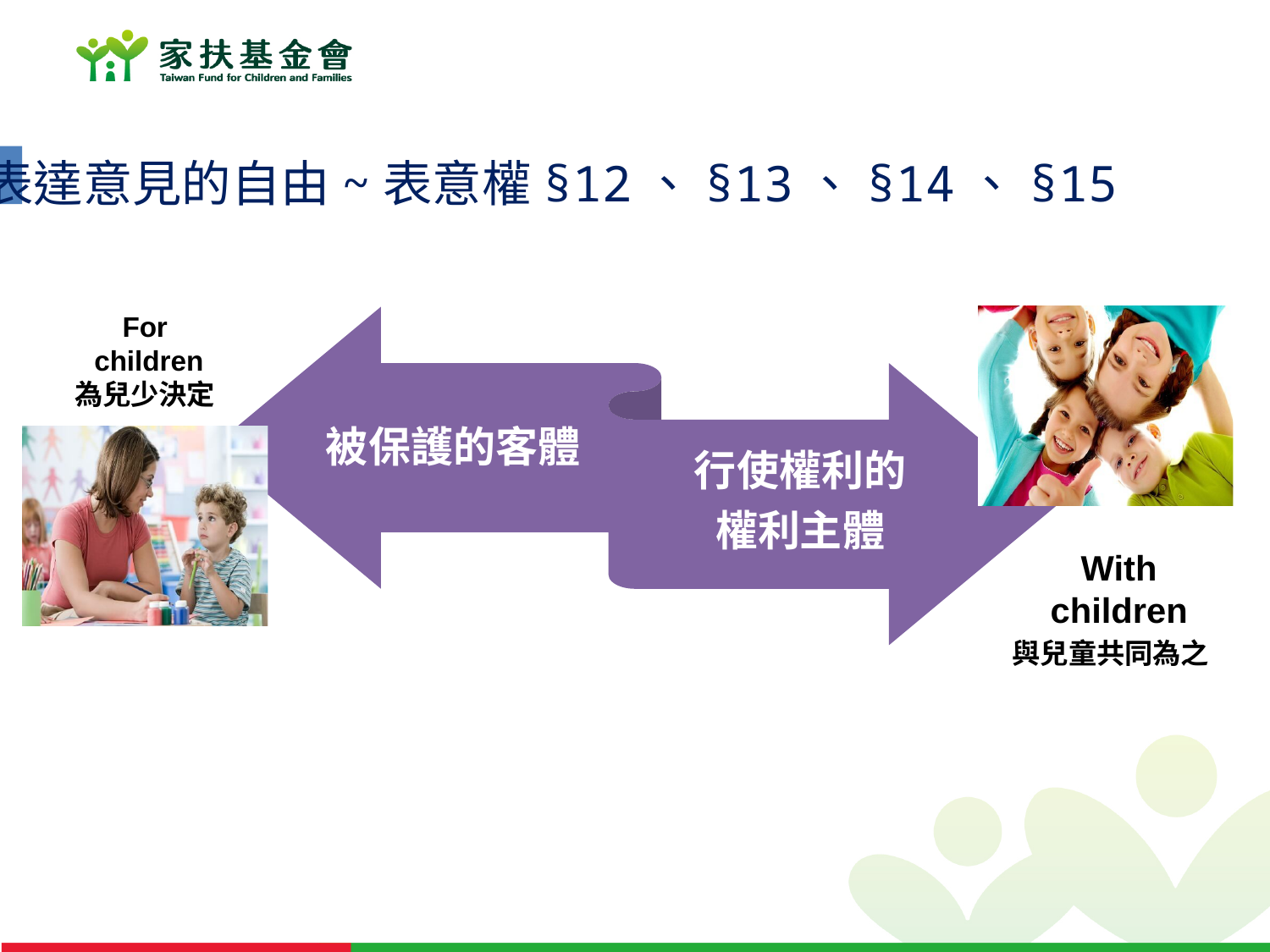

表達意見的自由~表意權§12、§13、§14、§15
被保護的客體
行使權利的
權利主體

For
 children
為兒少決定

With children

與兒童共同為之